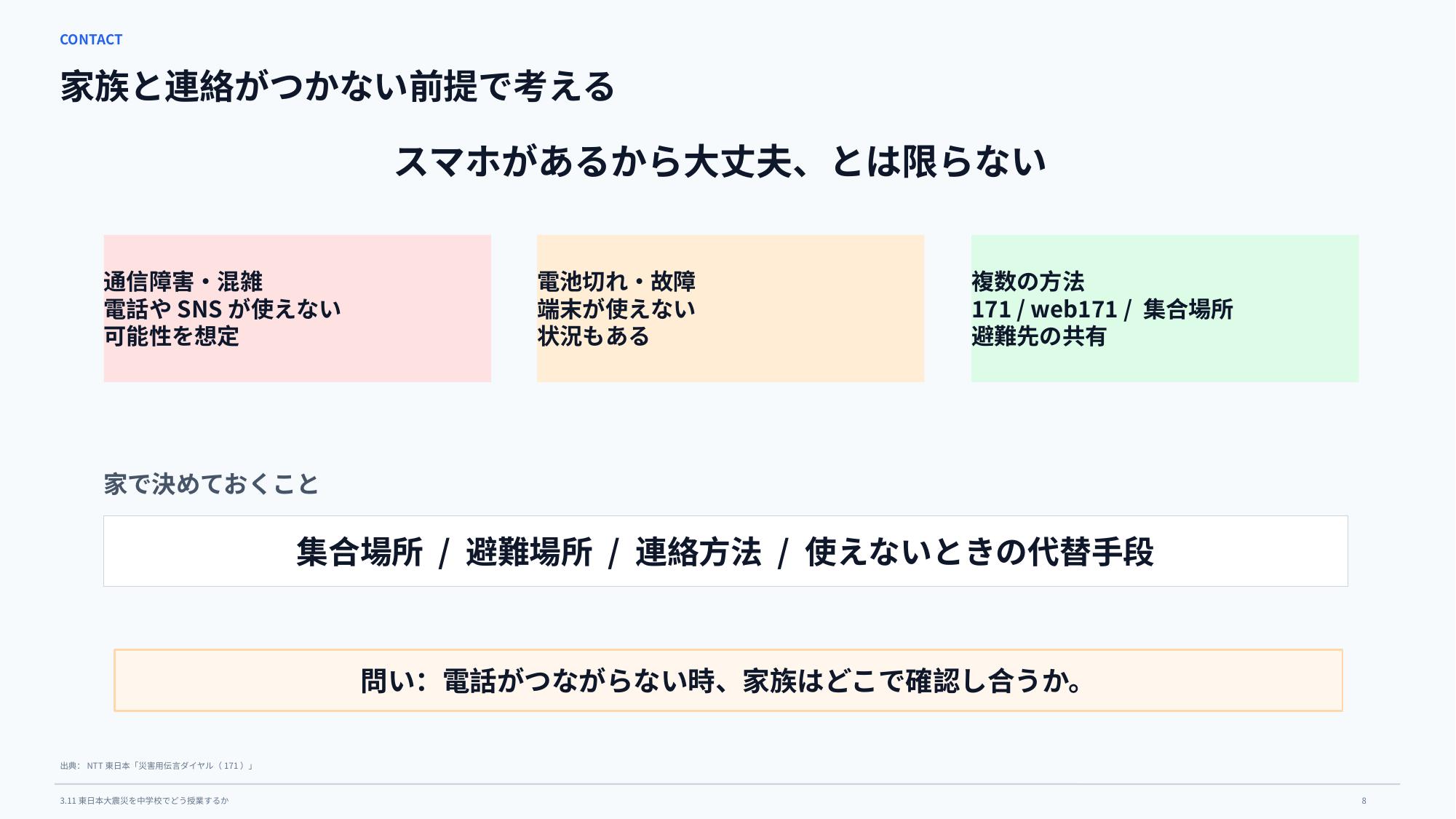

CONTACT
家族と連絡がつかない前提で考える
スマホがあるから大丈夫、とは限らない
通信障害・混雑
電話やSNSが使えない
可能性を想定
電池切れ・故障
端末が使えない
状況もある
複数の方法
171 / web171 / 集合場所
避難先の共有
家で決めておくこと
集合場所 / 避難場所 / 連絡方法 / 使えないときの代替手段
問い：電話がつながらない時、家族はどこで確認し合うか。
出典：NTT東日本「災害用伝言ダイヤル（171）」
8